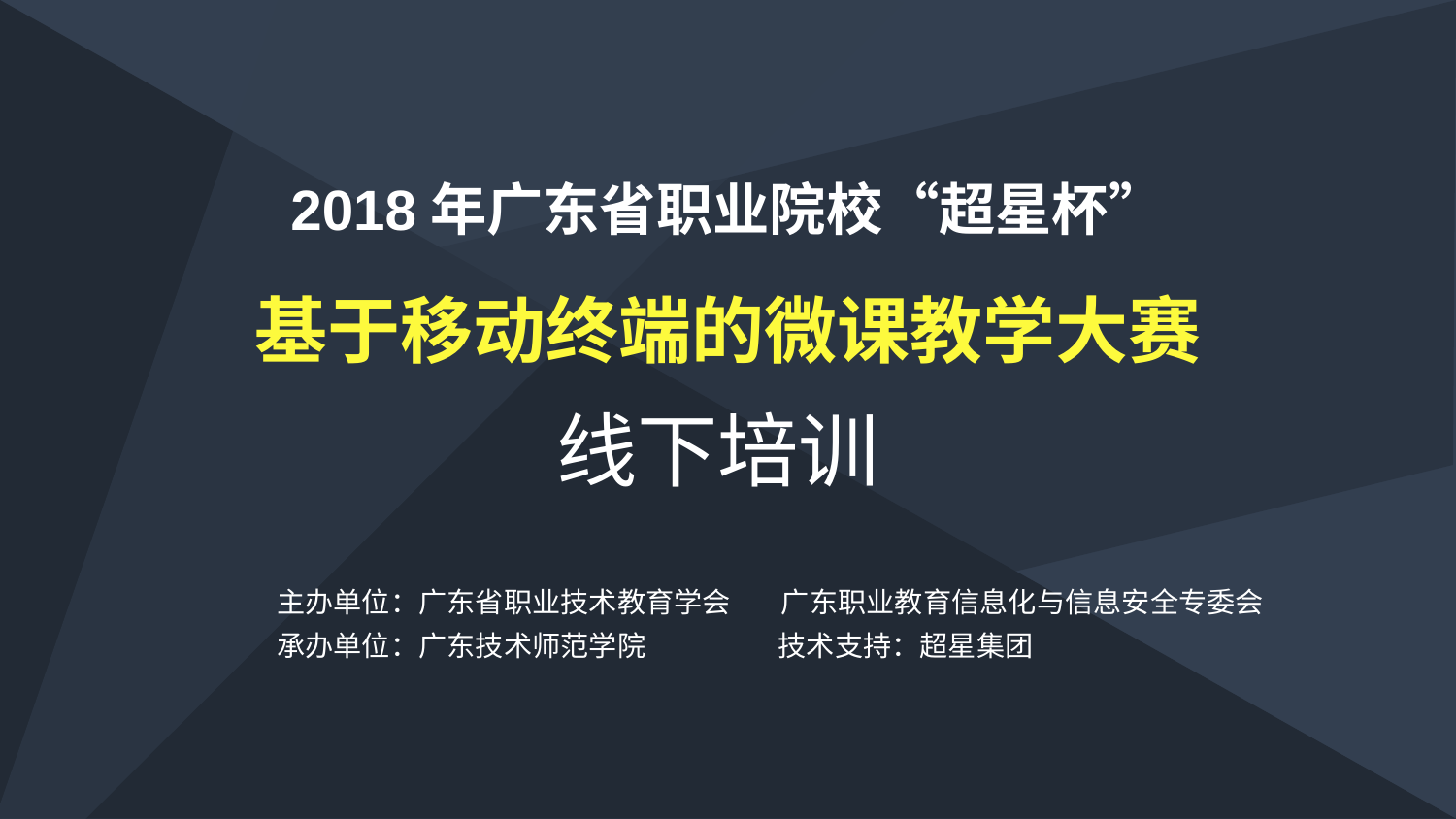

2018年广东省职业院校“超星杯”
基于移动终端的微课教学大赛
线下培训
主办单位：广东省职业技术教育学会        广东职业教育信息化与信息安全专委会
承办单位：广东技术师范学院                     技术支持：超星集团